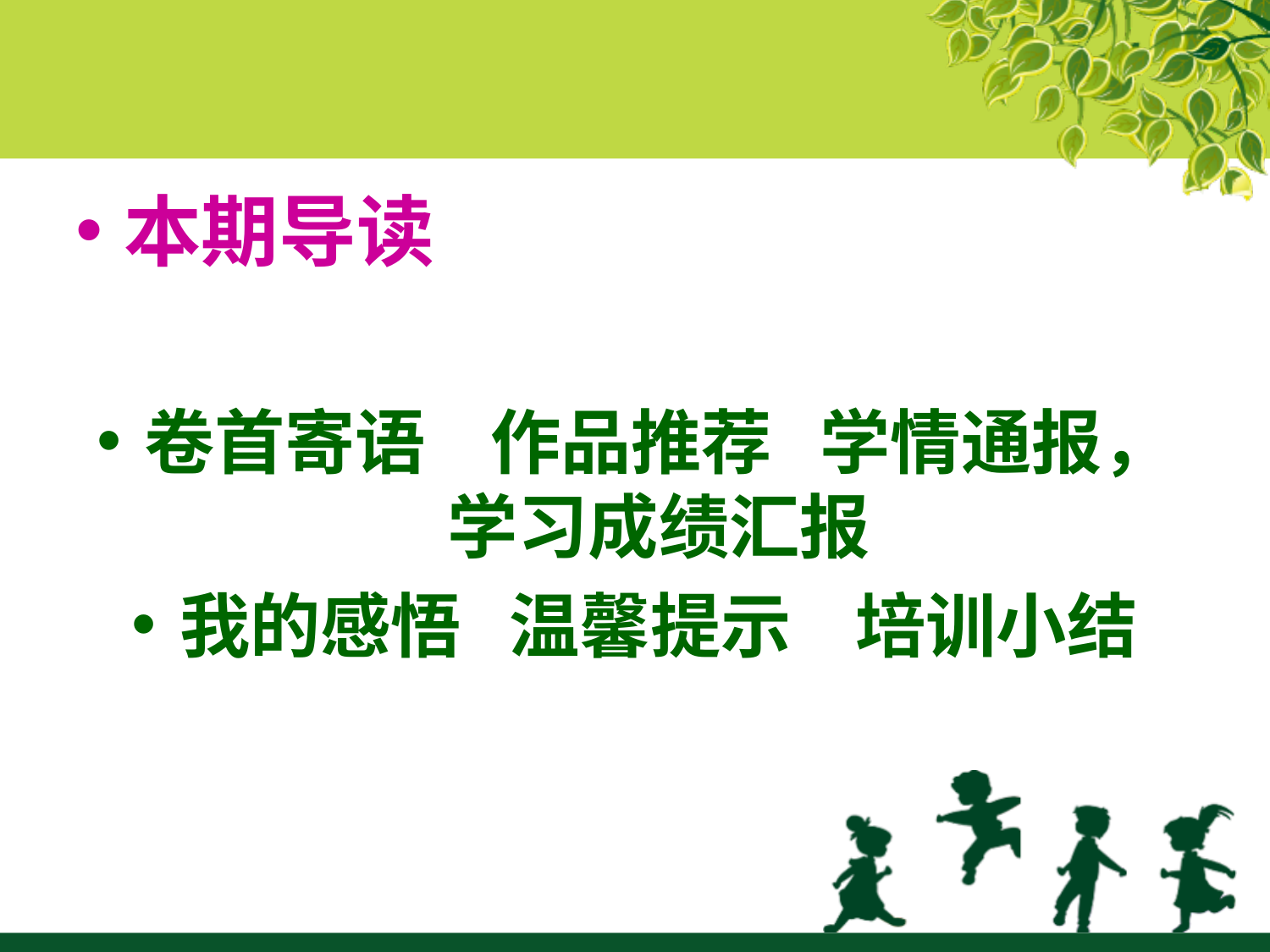

本期导读

卷首寄语    作品推荐   学情通报，学习成绩汇报
我的感悟   温馨提示    培训小结